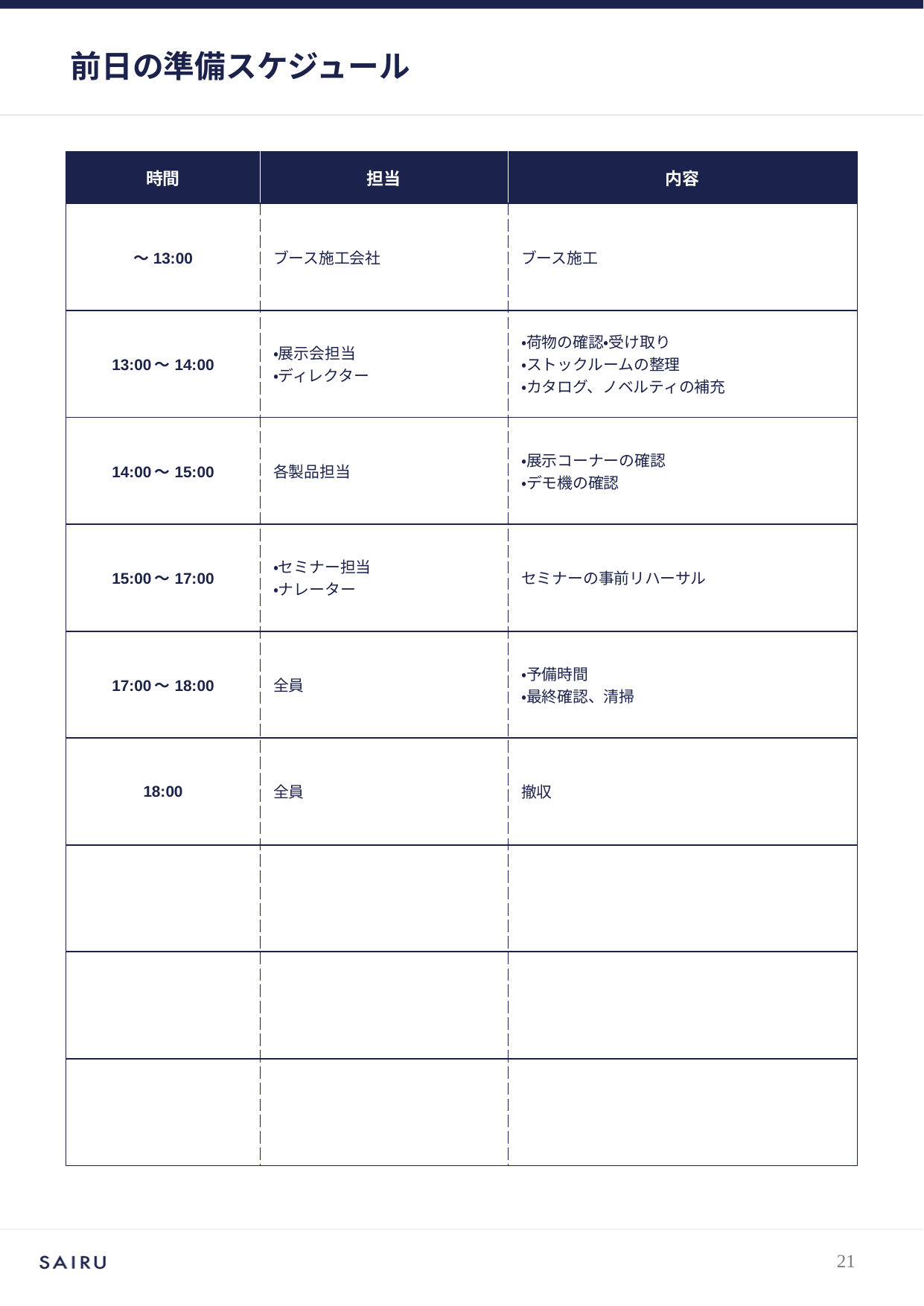

# 前日の準備スケジュール
| 時間 | 担当 | 内容 |
| --- | --- | --- |
| ～13:00 | ブース施工会社 | ブース施工 |
| 13:00～14:00 | ・展示会担当 ・ディレクター | ・荷物の確認・受け取り ・ストックルームの整理 ・カタログ、ノベルティの補充 |
| 14:00～15:00 | 各製品担当 | ・展示コーナーの確認 ・デモ機の確認 |
| 15:00～17:00 | ・セミナー担当 ・ナレーター | セミナーの事前リハーサル |
| 17:00～18:00 | 全員 | ・予備時間 ・最終確認、清掃 |
| 18:00 | 全員 | 撤収 |
|  |  |  |
|  |  |  |
|  |  |  |
21